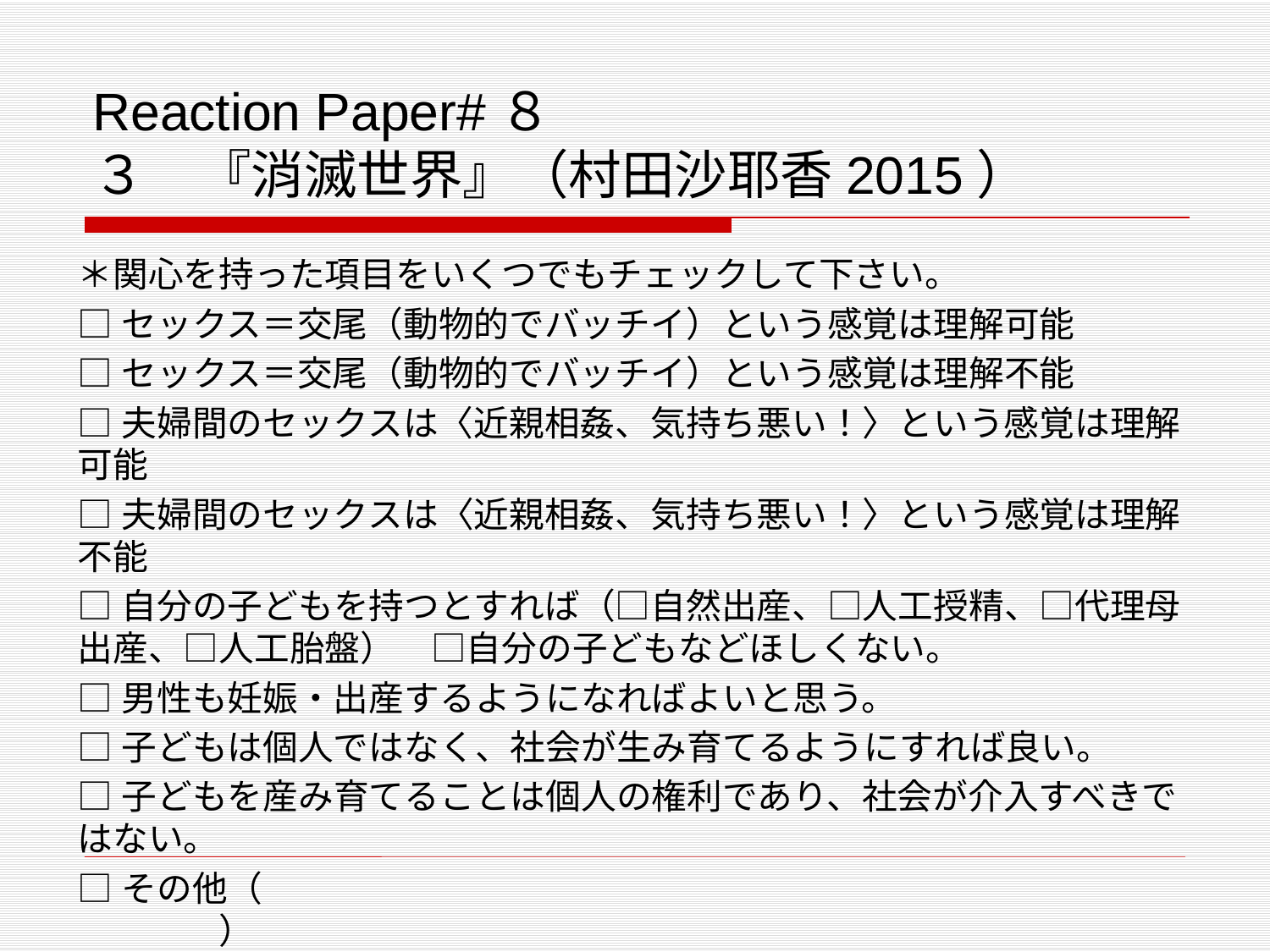

# Reaction Paper#８ ３　『消滅世界』（村田沙耶香2015）
＊関心を持った項目をいくつでもチェックして下さい。
□セックス＝交尾（動物的でバッチイ）という感覚は理解可能
□セックス＝交尾（動物的でバッチイ）という感覚は理解不能
□夫婦間のセックスは〈近親相姦、気持ち悪い！〉という感覚は理解可能
□夫婦間のセックスは〈近親相姦、気持ち悪い！〉という感覚は理解不能
□自分の子どもを持つとすれば（□自然出産、□人工授精、□代理母出産、□人工胎盤）　□自分の子どもなどほしくない。
□男性も妊娠・出産するようになればよいと思う。
□子どもは個人ではなく、社会が生み育てるようにすれば良い。
□子どもを産み育てることは個人の権利であり、社会が介入すべきではない。
□その他（　　　　　　　　　　　　　　　　　　　　　　　　　　　　　　）